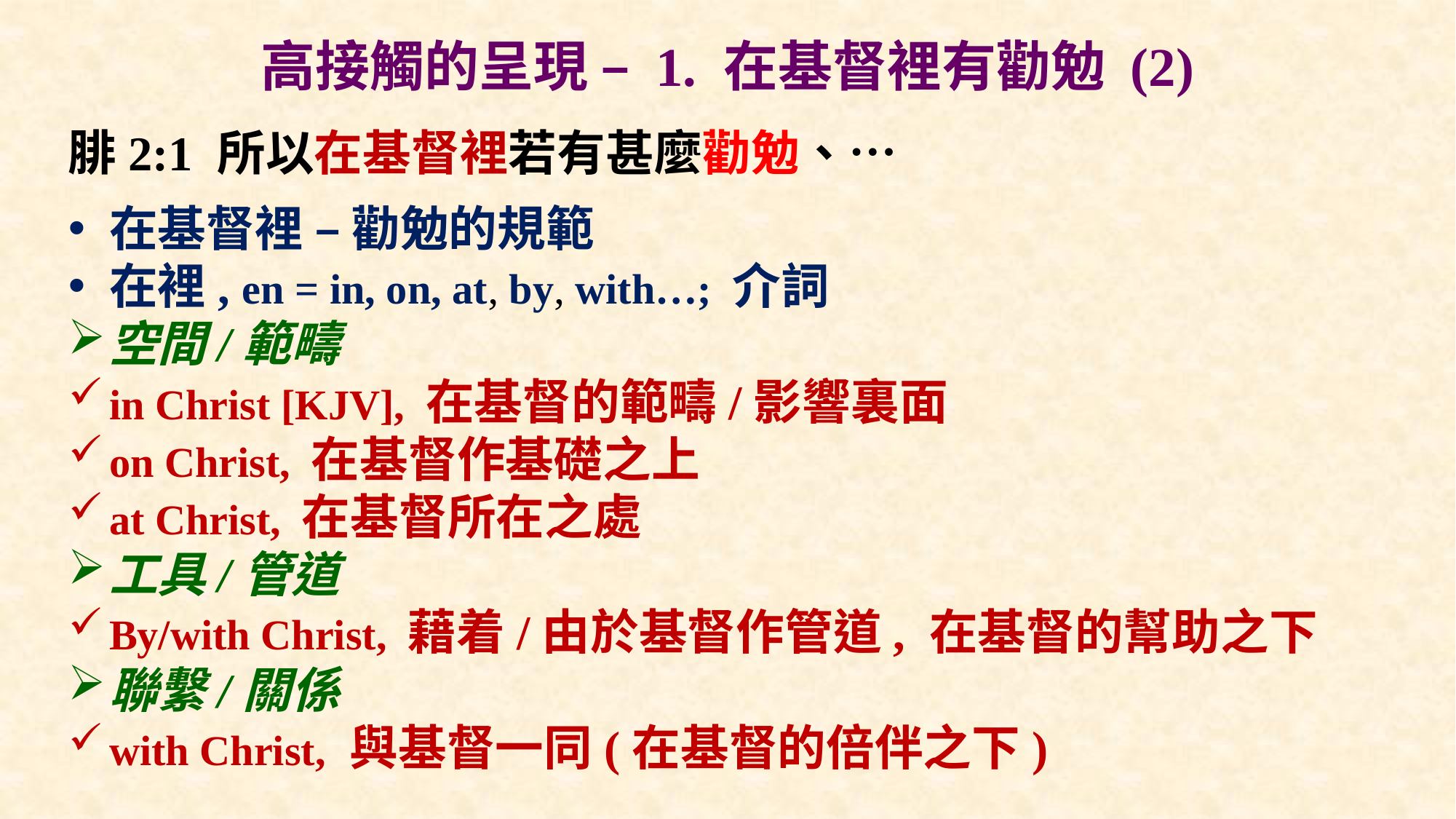

# 高接觸的呈現 – 1. 在基督裡有勸勉 (2)
腓2:1 所以在基督裡若有甚麼勸勉、…
在基督裡 – 勸勉的規範
在裡, en = in, on, at, by, with…; 介詞
空間/範疇
in Christ [KJV], 在基督的範疇/影響裏面
on Christ, 在基督作基礎之上
at Christ, 在基督所在之處
工具/管道
By/with Christ, 藉着/由於基督作管道, 在基督的幫助之下
聯繫/關係
with Christ, 與基督一同(在基督的倍伴之下)